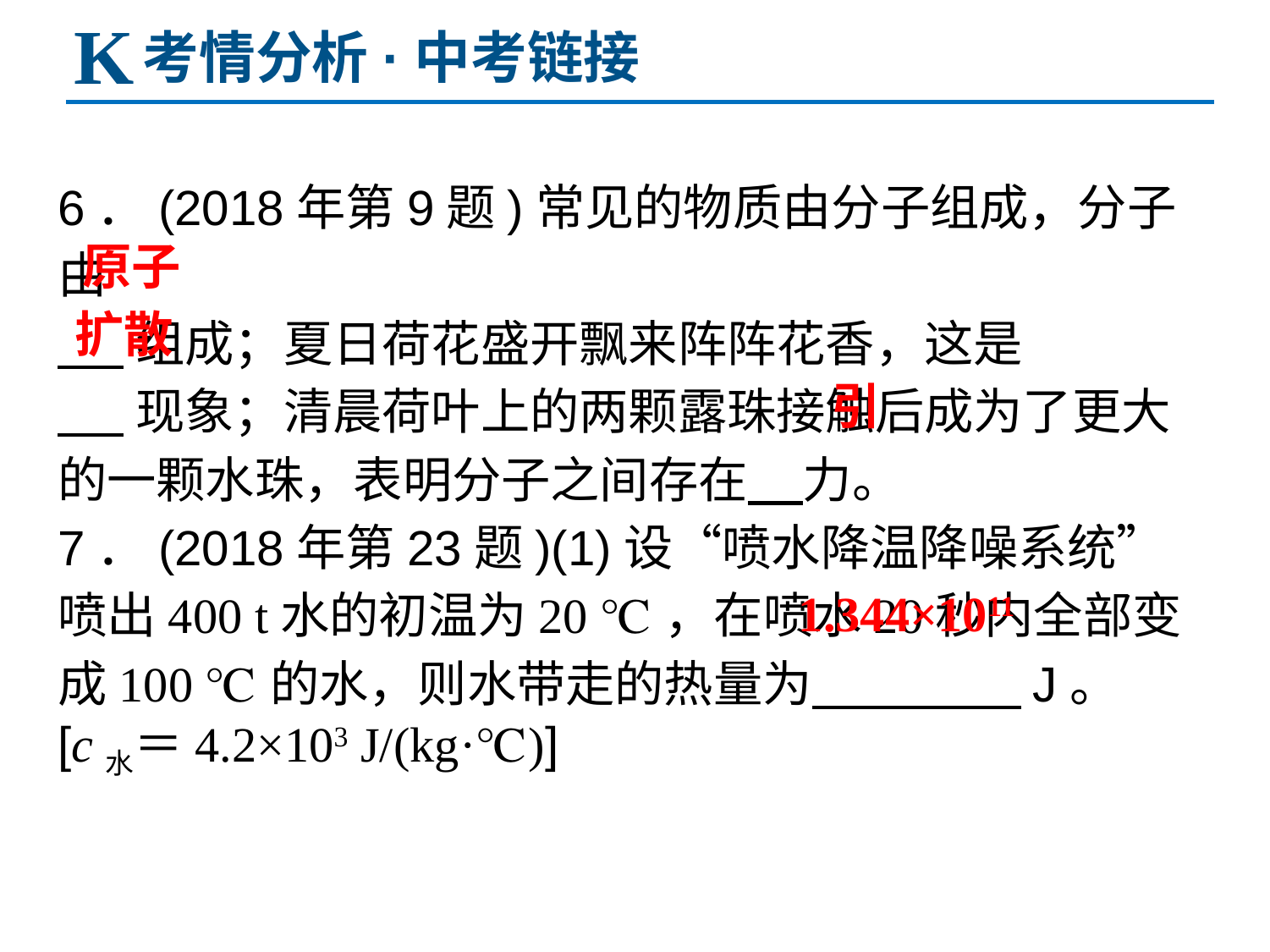

K
考情分析·中考链接
6．(2018年第9题)常见的物质由分子组成，分子由
      组成；夏日荷花盛开飘来阵阵花香，这是
      现象；清晨荷叶上的两颗露珠接触后成为了更大的一颗水珠，表明分子之间存在     力。
7．(2018年第23题)(1)设“喷水降温降噪系统”喷出400 t水的初温为20 ℃，在喷水20秒内全部变成100 ℃的水，则水带走的热量为                   J。
[c水＝4.2×103 J/(kg·℃)]
原子
扩散
引
1.344×1011